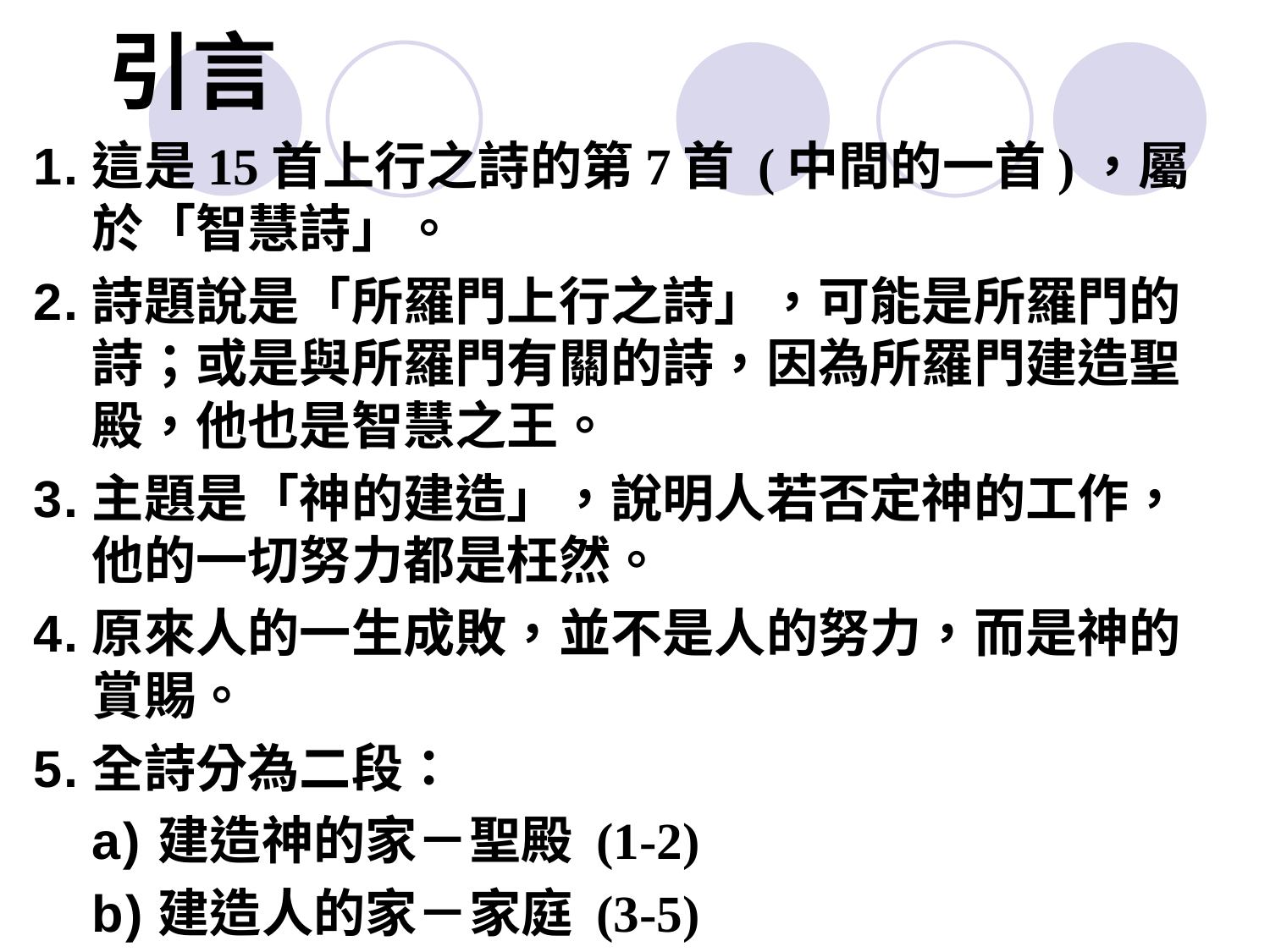

# 引言
這是15首上行之詩的第7首 (中間的一首)，屬於「智慧詩」。
詩題說是「所羅門上行之詩」，可能是所羅門的詩；或是與所羅門有關的詩，因為所羅門建造聖殿，他也是智慧之王。
主題是「神的建造」，說明人若否定神的工作，他的一切努力都是枉然。
原來人的一生成敗，並不是人的努力，而是神的賞賜。
全詩分為二段：
建造神的家－聖殿 (1-2)
建造人的家－家庭 (3-5)